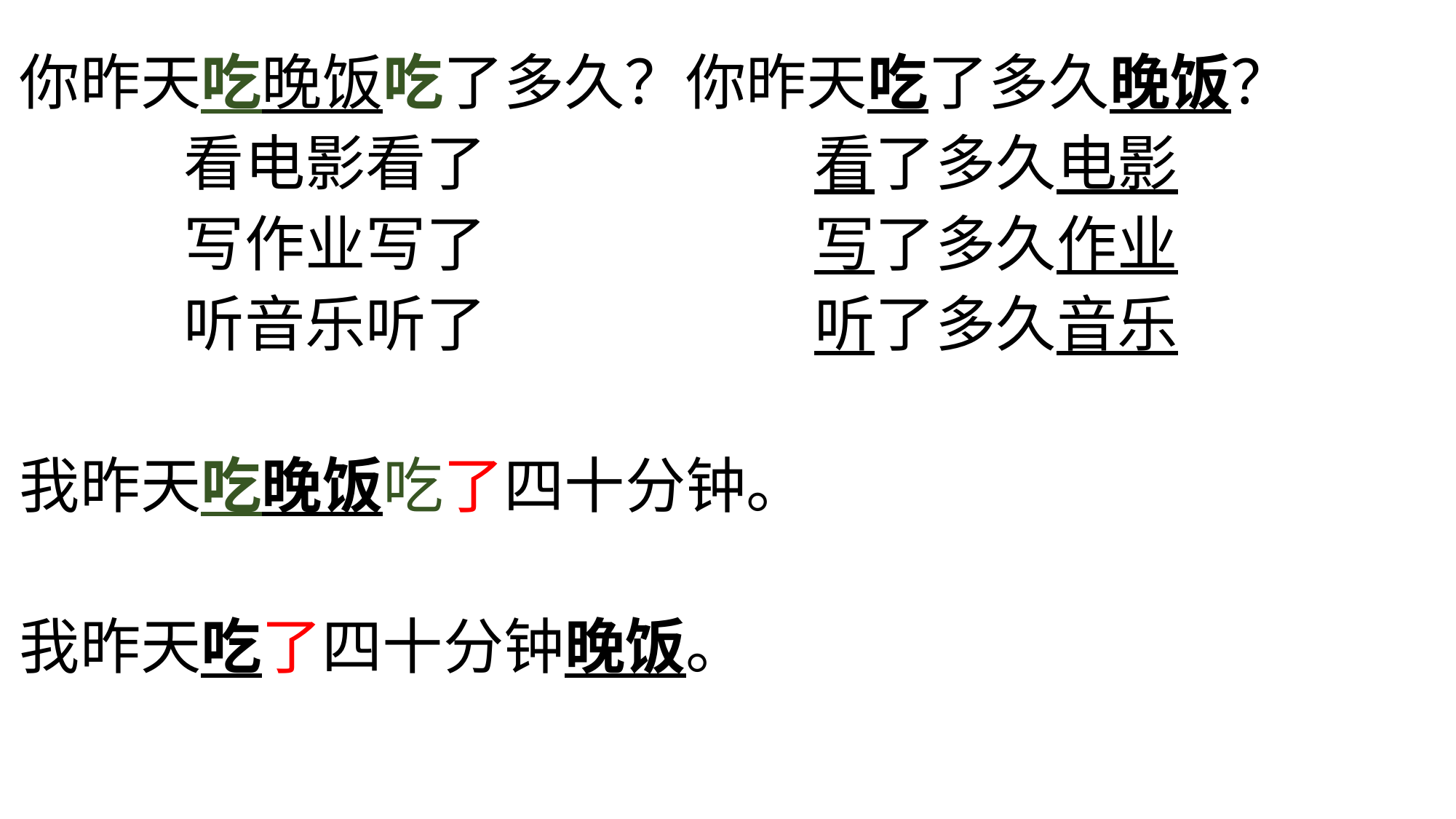

你昨天吃晚饭吃了多久？你昨天吃了多久晚饭？
           看电影看了                        看了多久电影
           写作业写了                        写了多久作业
           听音乐听了                        听了多久音乐

我昨天吃晚饭吃了四十分钟。

我昨天吃了四十分钟晚饭。